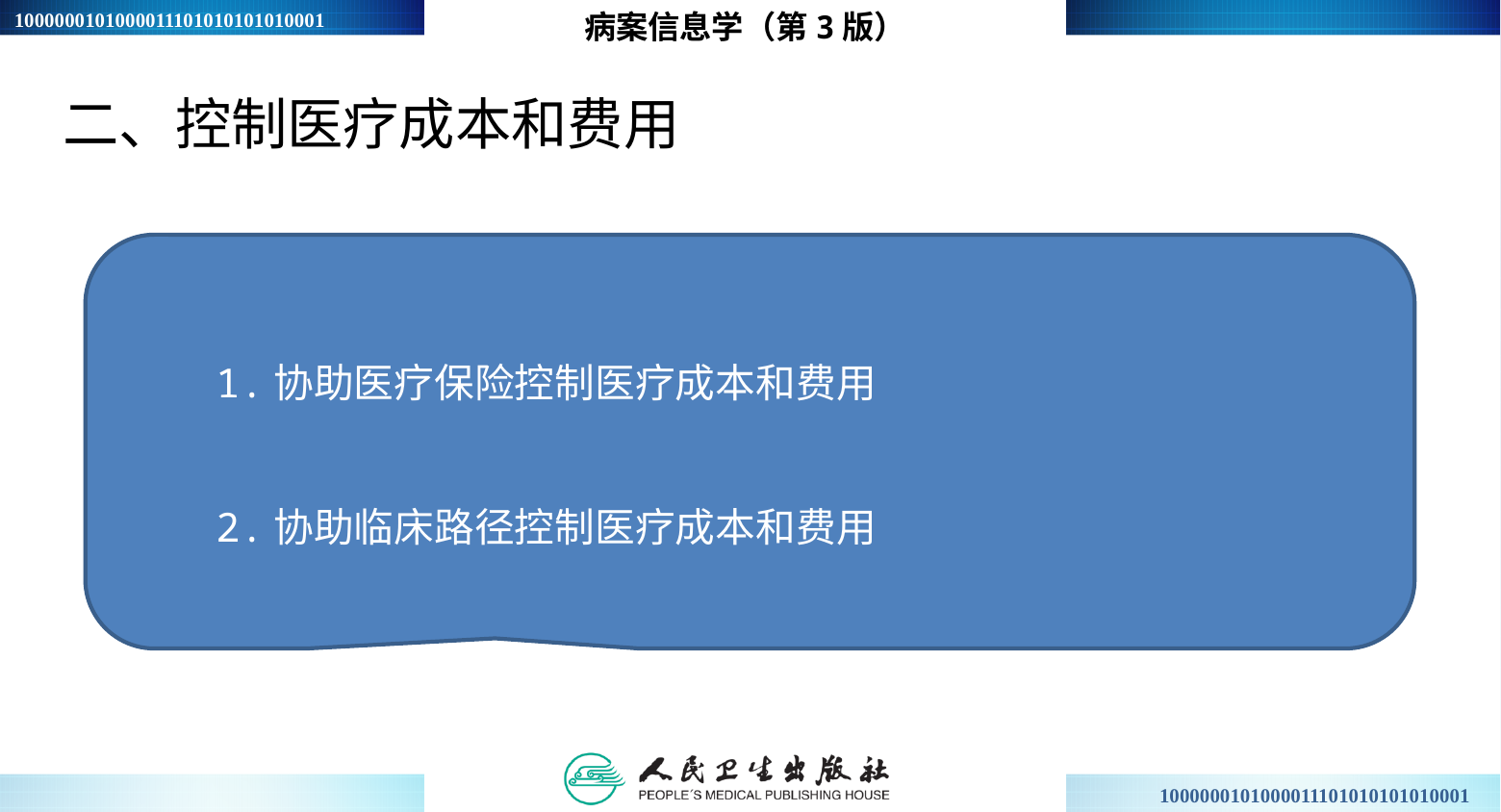

病案信息学（第3版）
二、控制医疗成本和费用
    1.协助医疗保险控制医疗成本和费用

    2.协助临床路径控制医疗成本和费用